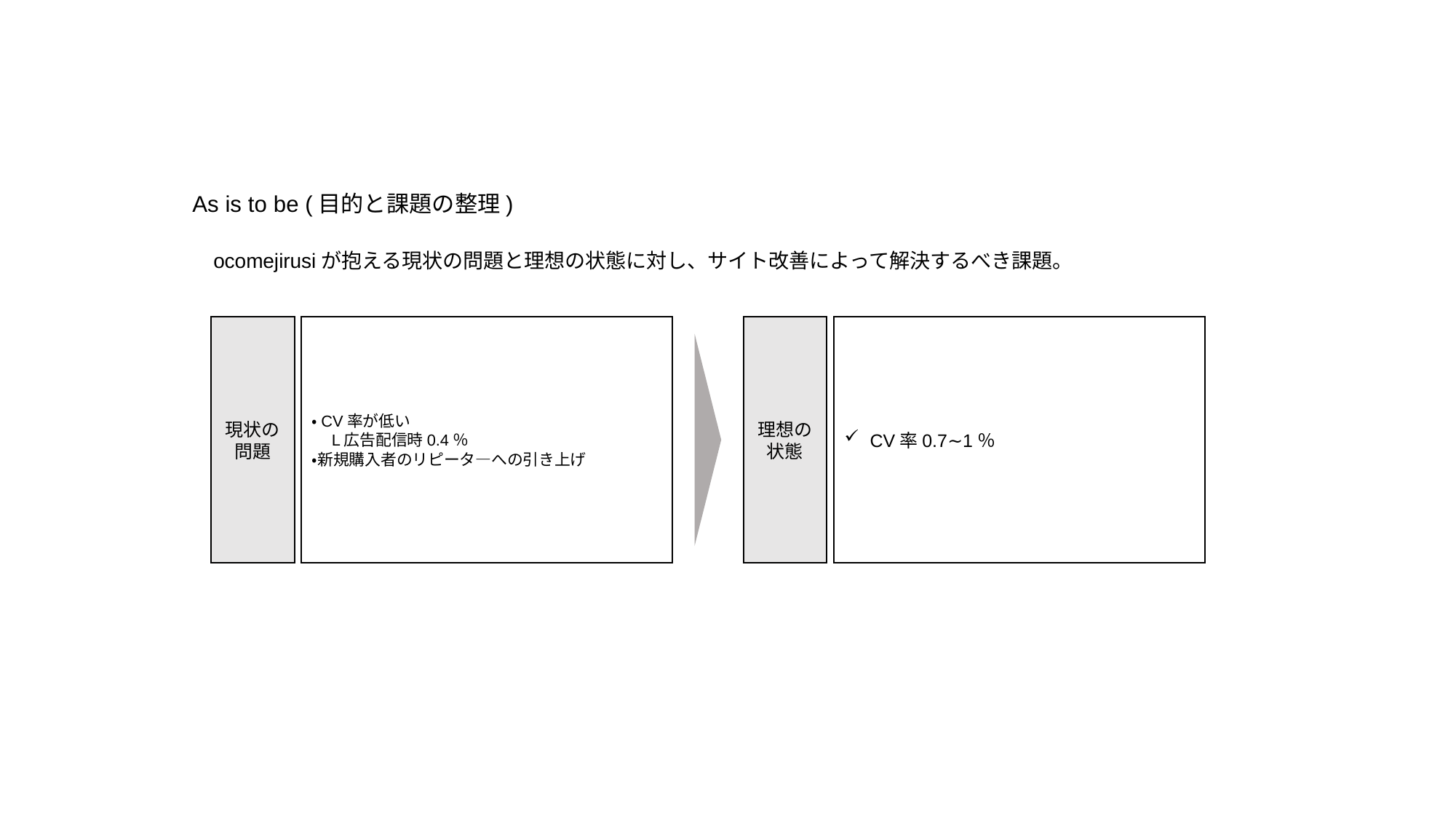

As is to be (目的と課題の整理)

ocomejirusiが抱える現状の問題と理想の状態に対し、サイト改善によって解決するべき課題。
・CV率が低い
　L広告配信時0.4％
・新規購入者のリピータ―への引き上げ
理想の状態
現状の問題

CV率0.7∼1％